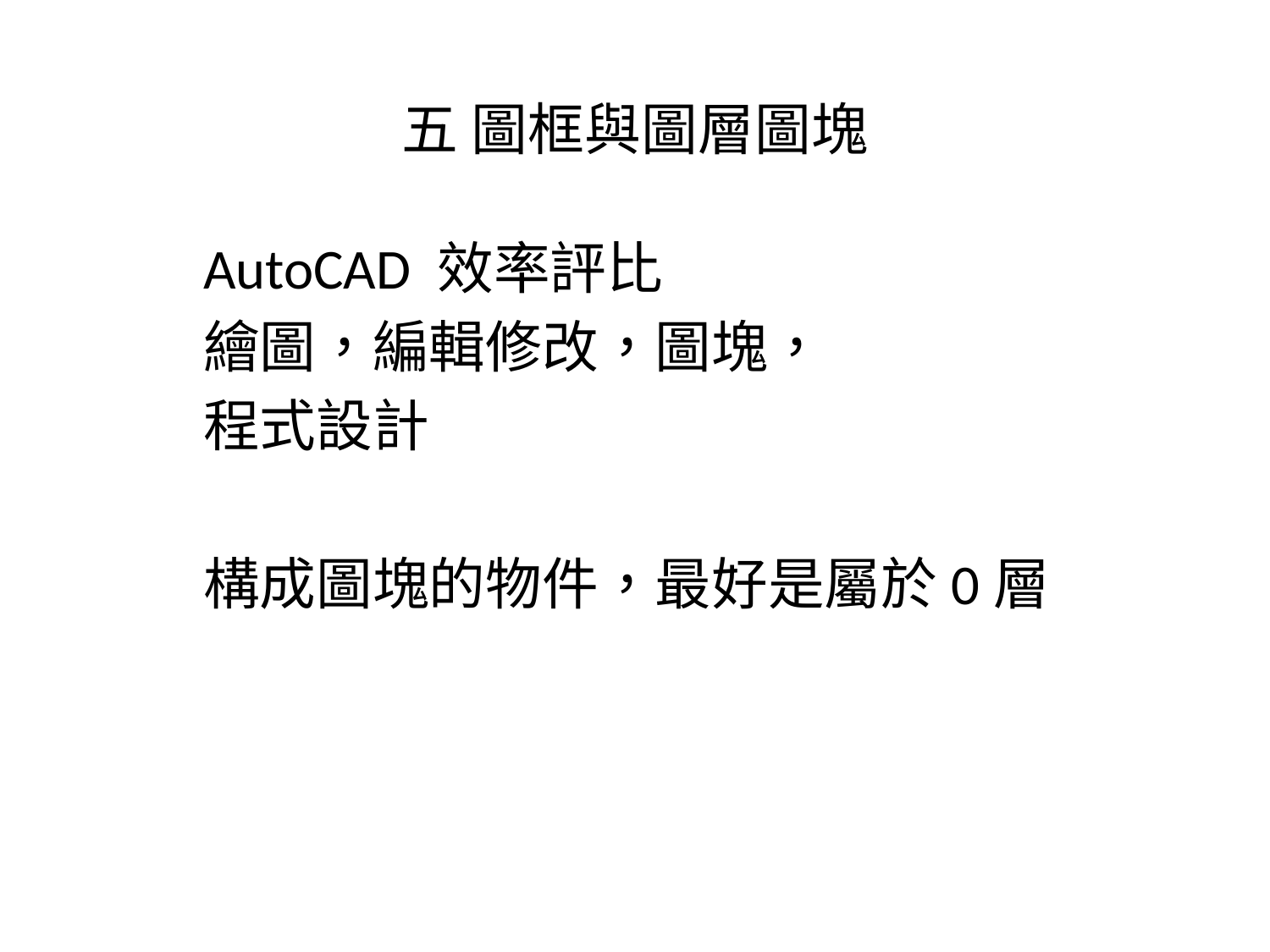

# 五 圖框與圖層圖塊
AutoCAD 效率評比
繪圖，編輯修改，圖塊，
程式設計

構成圖塊的物件，最好是屬於0層